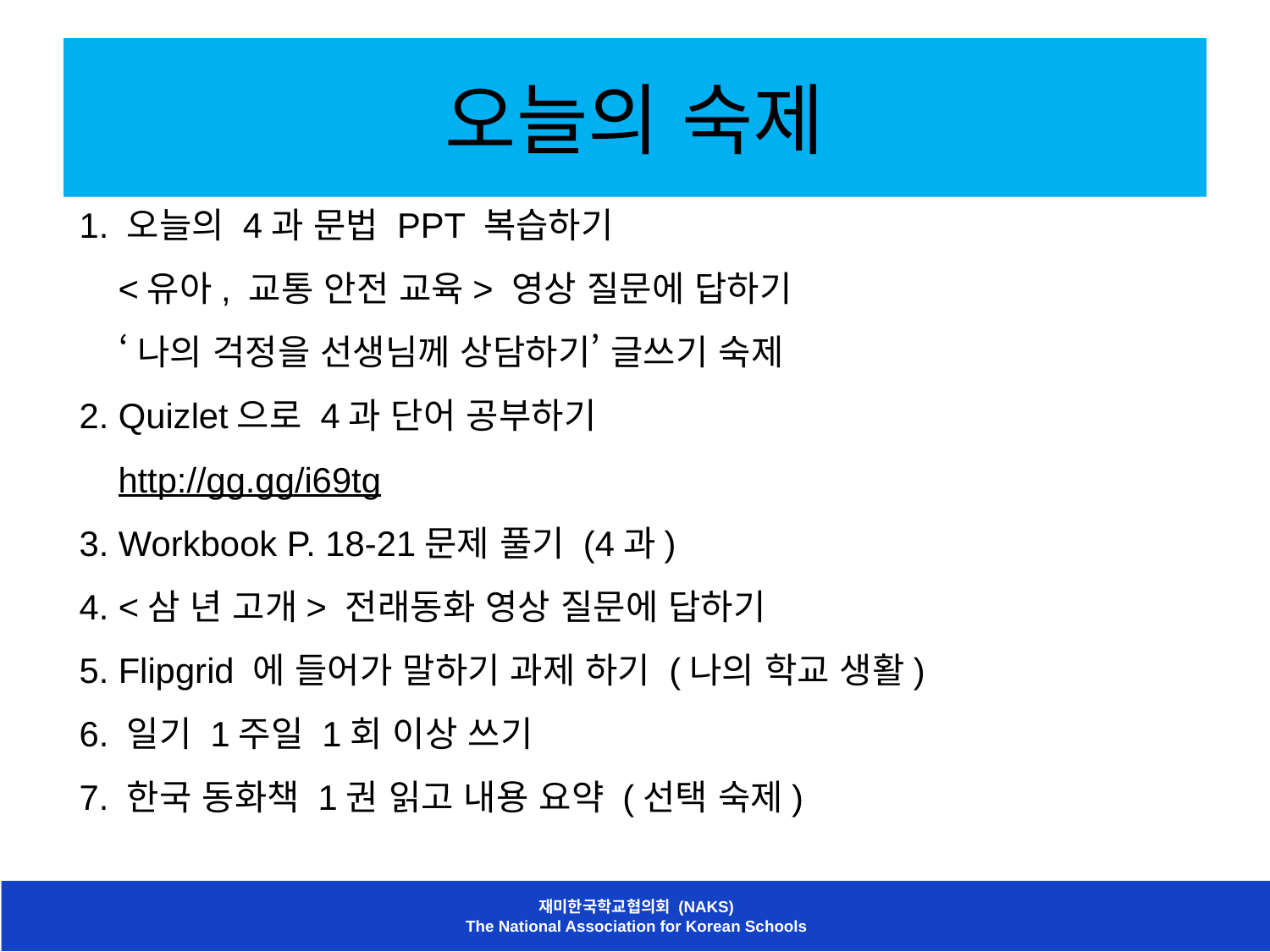

# 오늘의 숙제
1. 오늘의 4과 문법 PPT 복습하기
    <유아, 교통 안전 교육> 영상 질문에 답하기
    ‘나의 걱정을 선생님께 상담하기’ 글쓰기 숙제
2. Quizlet으로 4과 단어 공부하기
    http://gg.gg/i69tg
3. Workbook P. 18-21문제 풀기 (4과)
4. <삼 년 고개> 전래동화 영상 질문에 답하기
5. Flipgrid 에 들어가 말하기 과제 하기 (나의 학교 생활)
6. 일기 1주일 1회 이상 쓰기
7. 한국 동화책 1권 읽고 내용 요약 (선택 숙제)
재미한국학교협의회 (NAKS)
The National Association for Korean Schools